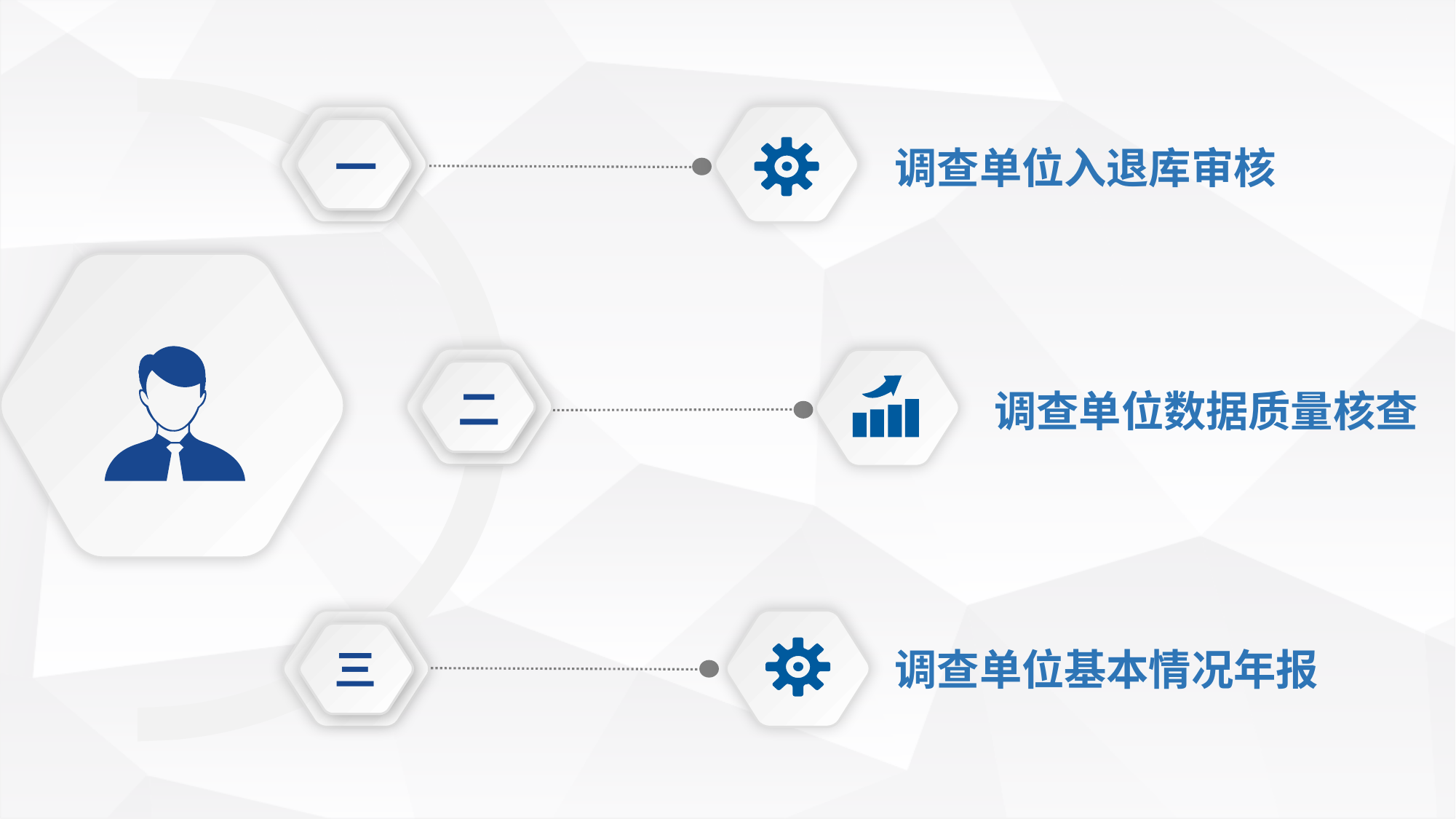

一

二

调查单位入退库审核

调查单位数据质量核查

三
调查单位基本情况年报

2